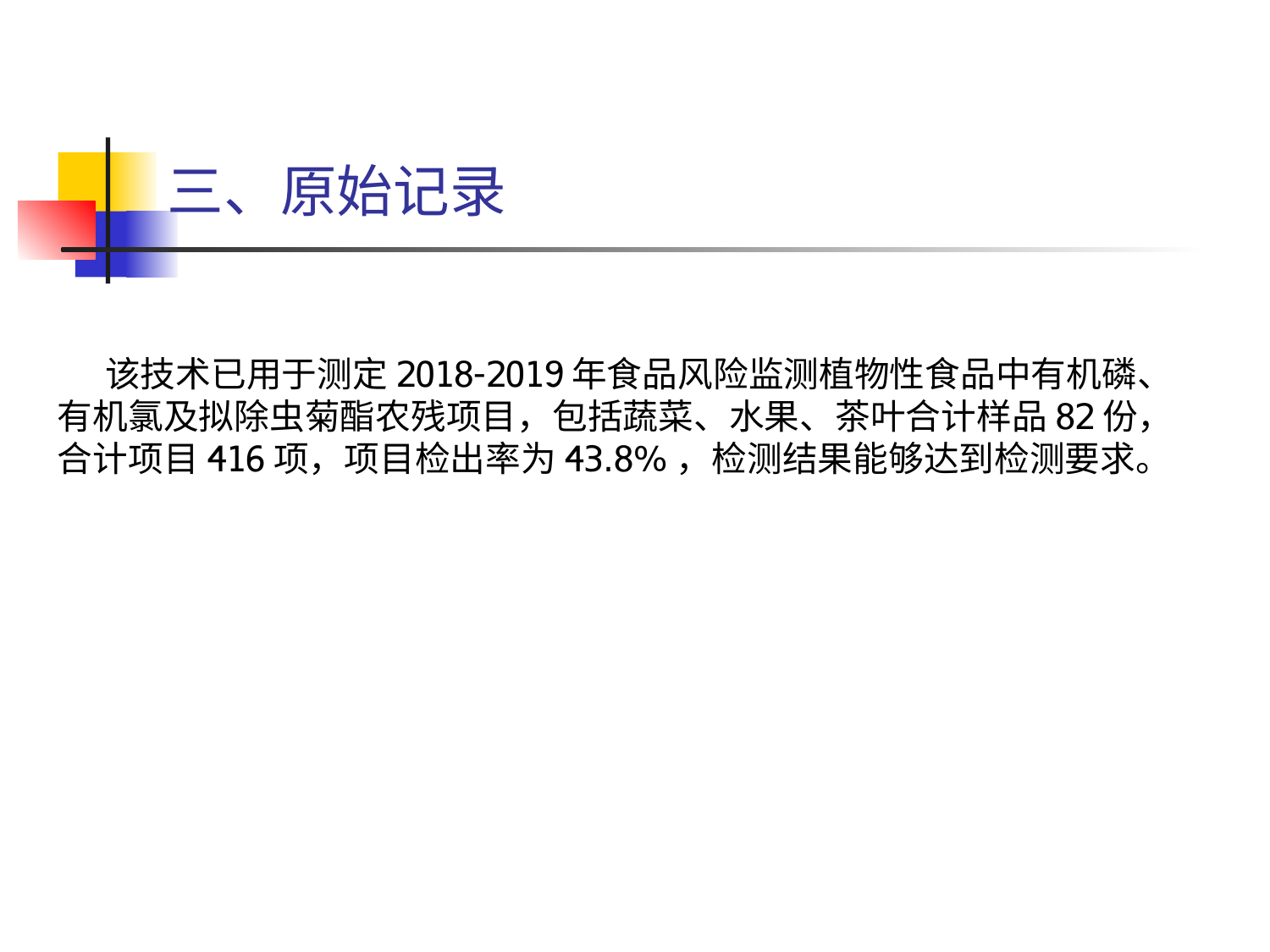

三、原始记录
     该技术已用于测定2018-2019年食品风险监测植物性食品中有机磷、有机氯及拟除虫菊酯农残项目，包括蔬菜、水果、茶叶合计样品82份，合计项目416项，项目检出率为43.8%，检测结果能够达到检测要求。